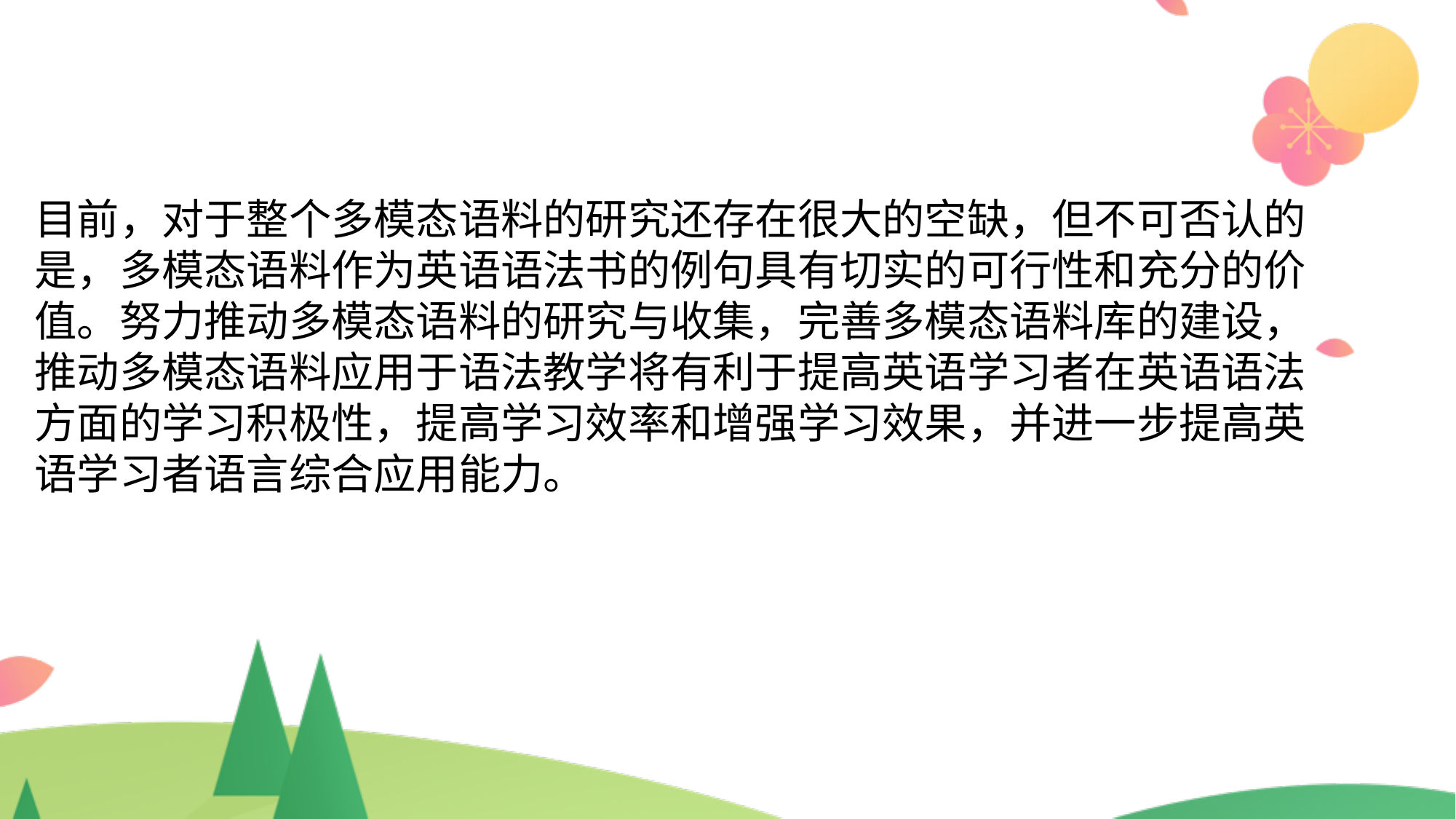

目前，对于整个多模态语料的研究还存在很大的空缺，但不可否认的是，多模态语料作为英语语法书的例句具有切实的可行性和充分的价值。努力推动多模态语料的研究与收集，完善多模态语料库的建设，推动多模态语料应用于语法教学将有利于提高英语学习者在英语语法方面的学习积极性，提高学习效率和增强学习效果，并进一步提高英语学习者语言综合应用能力。